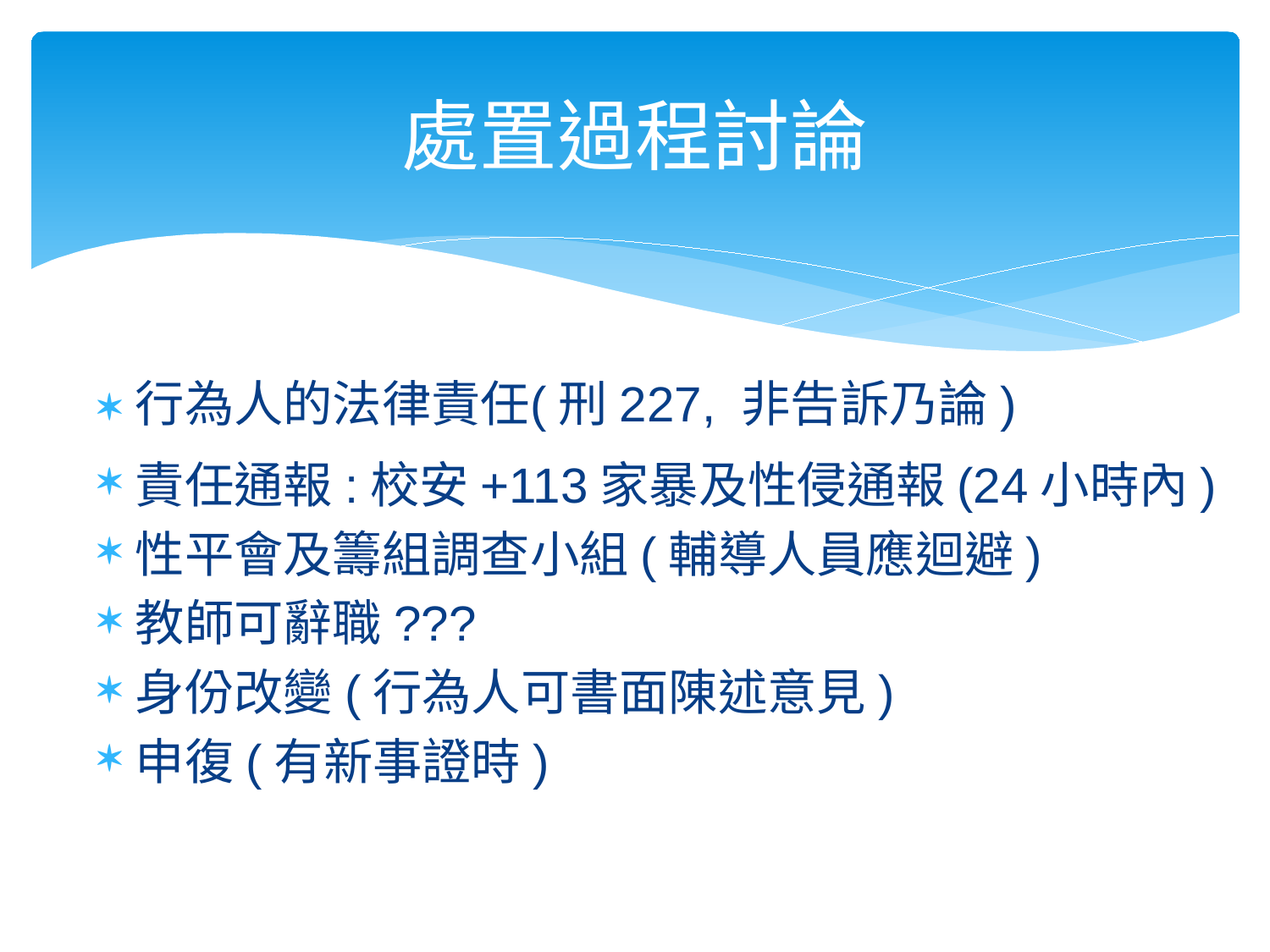

# 處置過程討論
行為人的法律責任(刑227, 非告訴乃論)
責任通報:校安+113家暴及性侵通報(24小時內)
性平會及籌組調查小組(輔導人員應迴避)
教師可辭職???
身份改變(行為人可書面陳述意見)
申復(有新事證時)